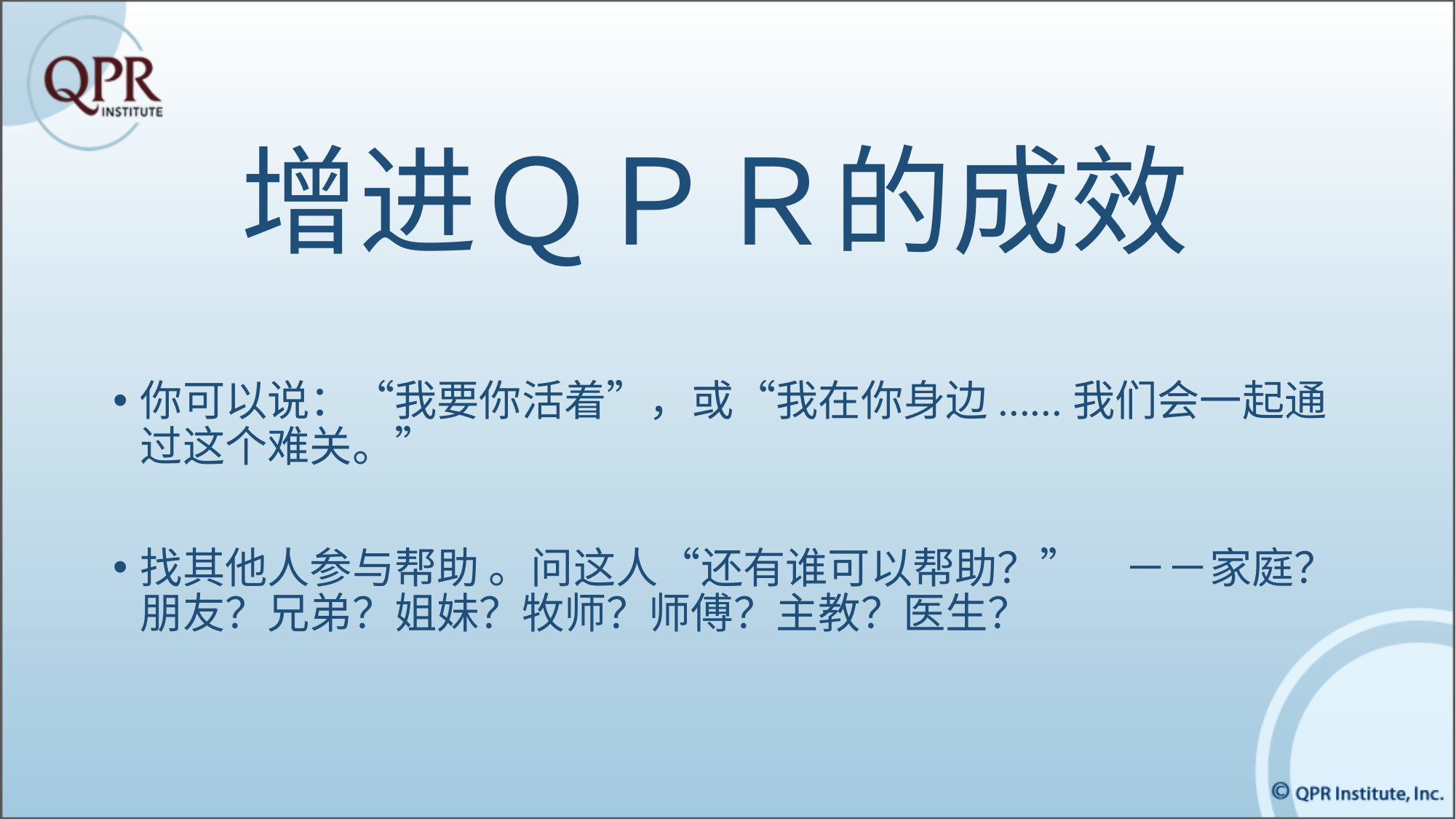

# 增进ＱＰＲ的成效
你可以说：“我要你活着”，或“我在你身边......我们会一起通过这个难关。”
找其他人参与帮助 。问这人“还有谁可以帮助？”　－－家庭？朋友？兄弟？姐妹？牧师？师傅？主教？医生？